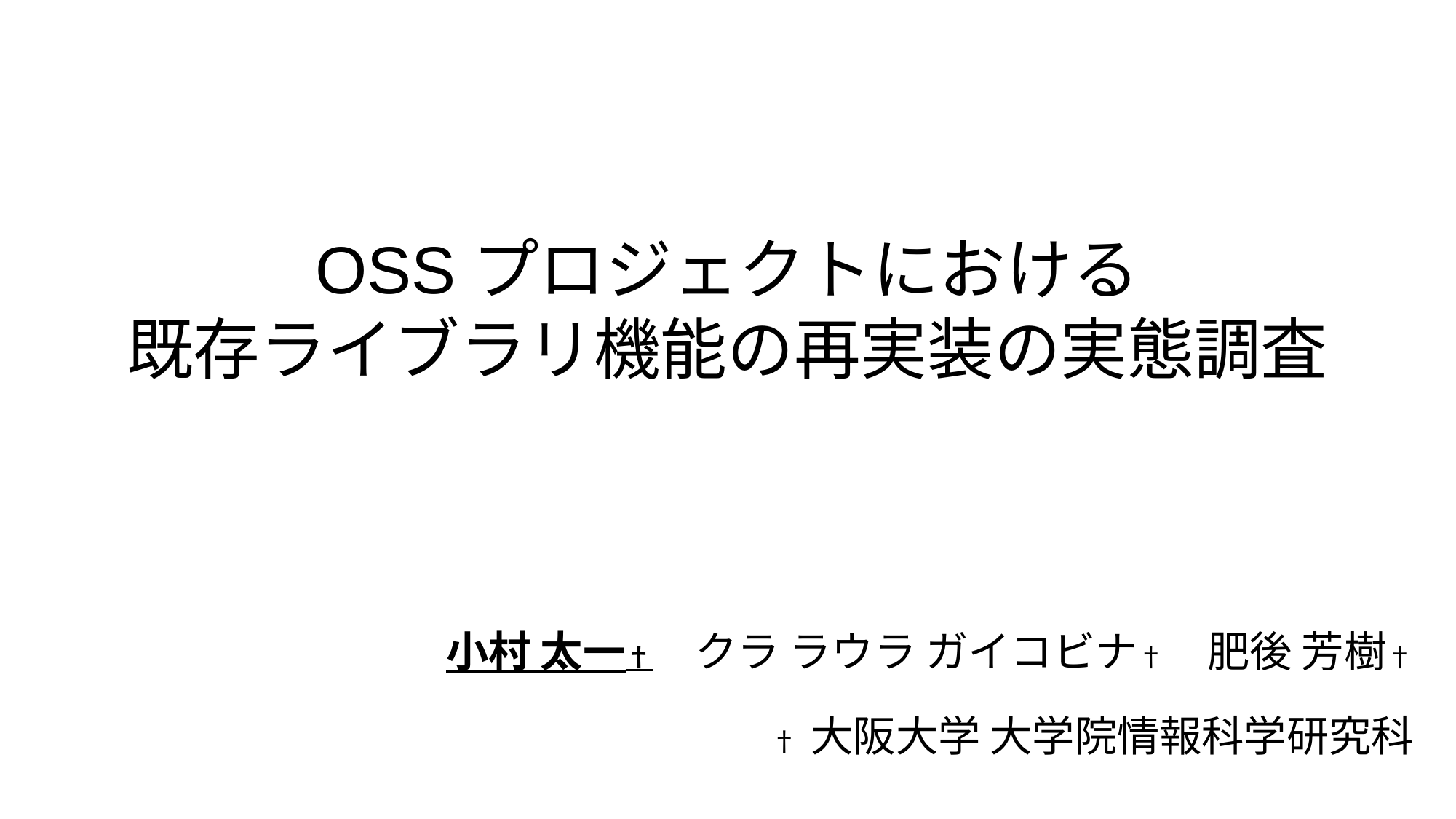

OSSプロジェクトにおける
既存ライブラリ機能の再実装の実態調査
小村 太一†　クラ ラウラ ガイコビナ†　肥後 芳樹†
† 大阪大学 大学院情報科学研究科